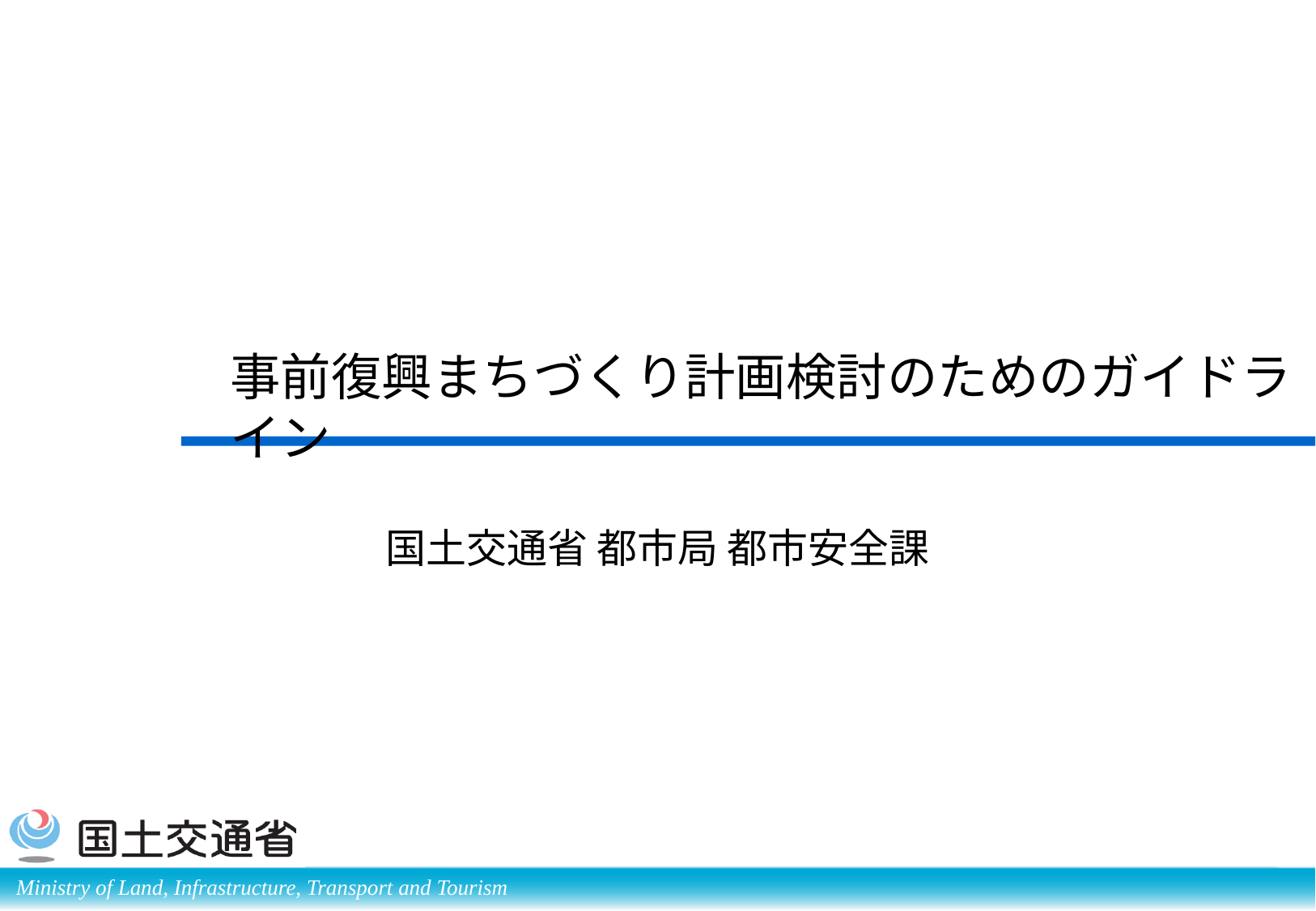

# 事前復興まちづくり計画検討のためのガイドライン
国土交通省 都市局 都市安全課